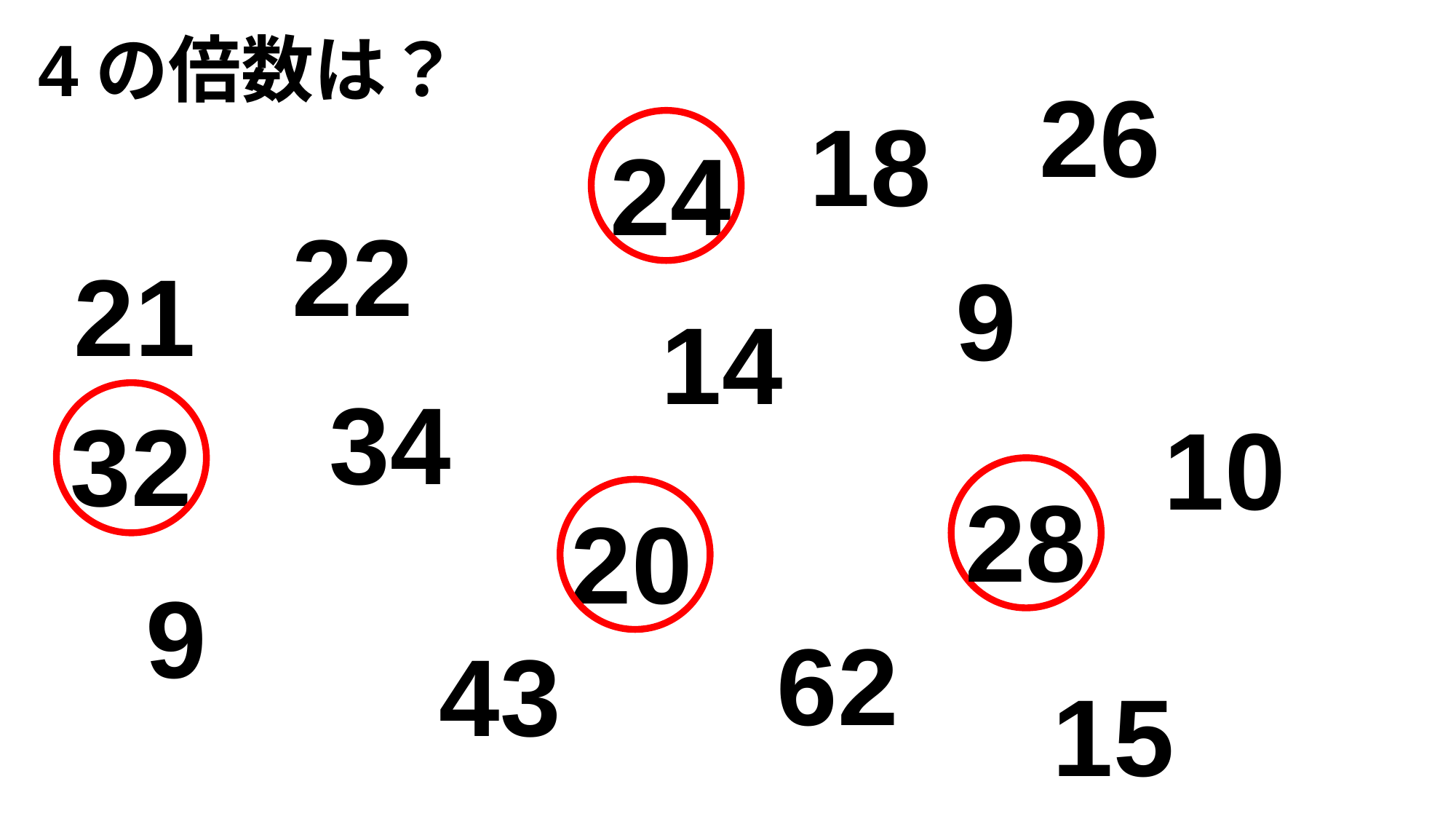

4の倍数は？
26
18

24
22
21
9
14
34

32
10

28

20
9
62
43
15